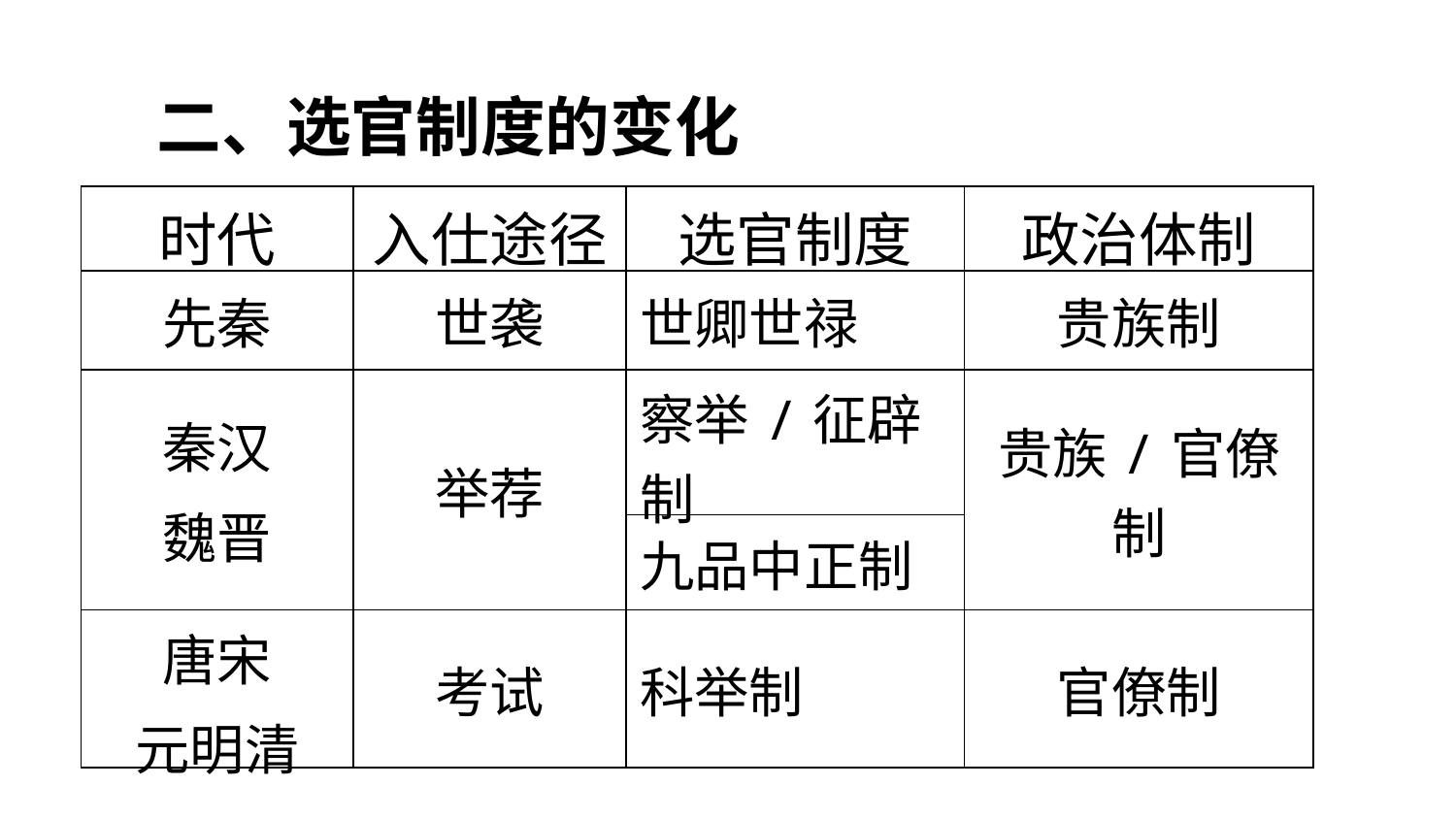

二、选官制度的变化

| 时代 | 入仕途径 | 选官制度 | 政治体制 |
| --- | --- | --- | --- |
| 先秦 | 世袭 | 世卿世禄 | 贵族制 |
| 秦汉 魏晋 | 举荐 | 察举/征辟制 | 贵族/官僚制 |
|  |  | 九品中正制 |  |
| 唐宋 元明清 | 考试 | 科举制 | 官僚制 |